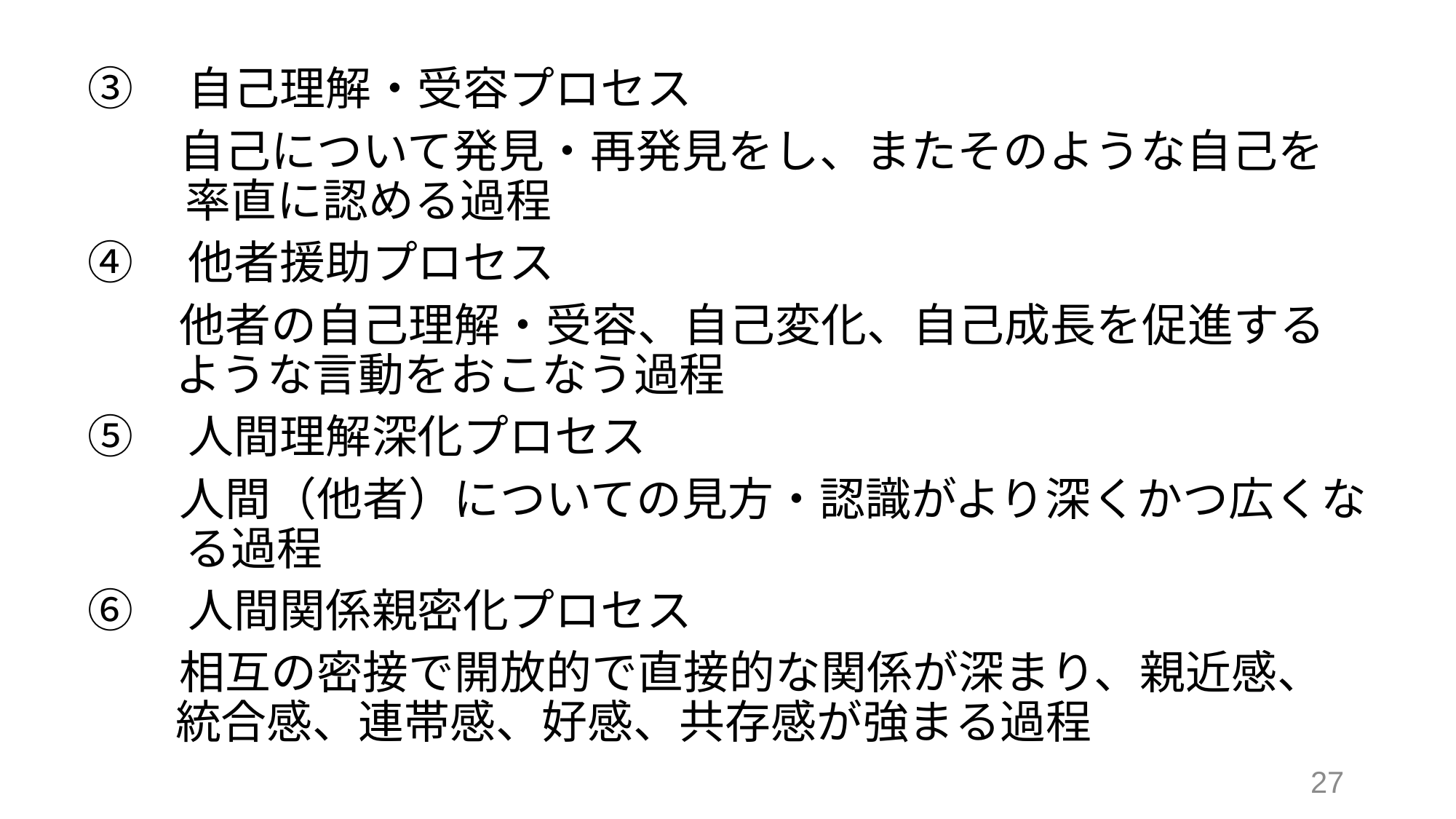

③　自己理解・受容プロセス
　　自己について発見・再発見をし、またそのような自己を率直に認める過程
④　他者援助プロセス
　　他者の自己理解・受容、自己変化、自己成長を促進するような言動をおこなう過程
⑤　人間理解深化プロセス
　　人間（他者）についての見方・認識がより深くかつ広くなる過程
⑥　人間関係親密化プロセス
　　相互の密接で開放的で直接的な関係が深まり、親近感、統合感、連帯感、好感、共存感が強まる過程
27